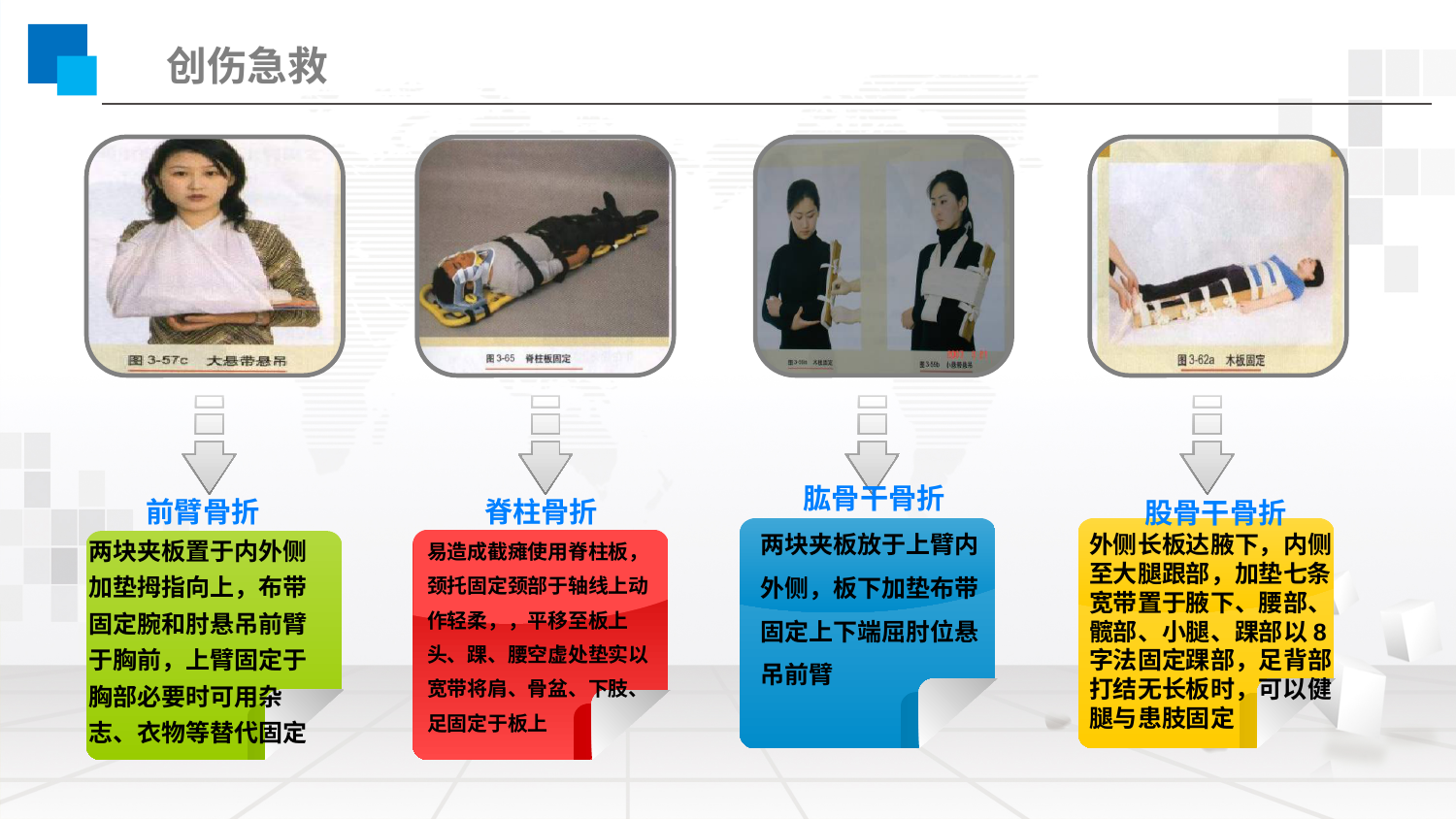

创伤急救

股骨干骨折
外侧长板达腋下，内侧至大腿跟部，加垫七条宽带置于腋下、腰部、髋部、小腿、踝部以8字法固定踝部，足背部打结无长板时，可以健腿与患肢固定
肱骨干骨折
两块夹板放于上臂内外侧，板下加垫布带固定上下端屈肘位悬吊前臂
前臂骨折
两块夹板置于内外侧加垫拇指向上，布带固定腕和肘悬吊前臂于胸前，上臂固定于胸部必要时可用杂志、衣物等替代固定
脊柱骨折
易造成截瘫使用脊柱板，颈托固定颈部于轴线上动作轻柔，，平移至板上头、踝、腰空虚处垫实以宽带将肩、骨盆、下肢、足固定于板上